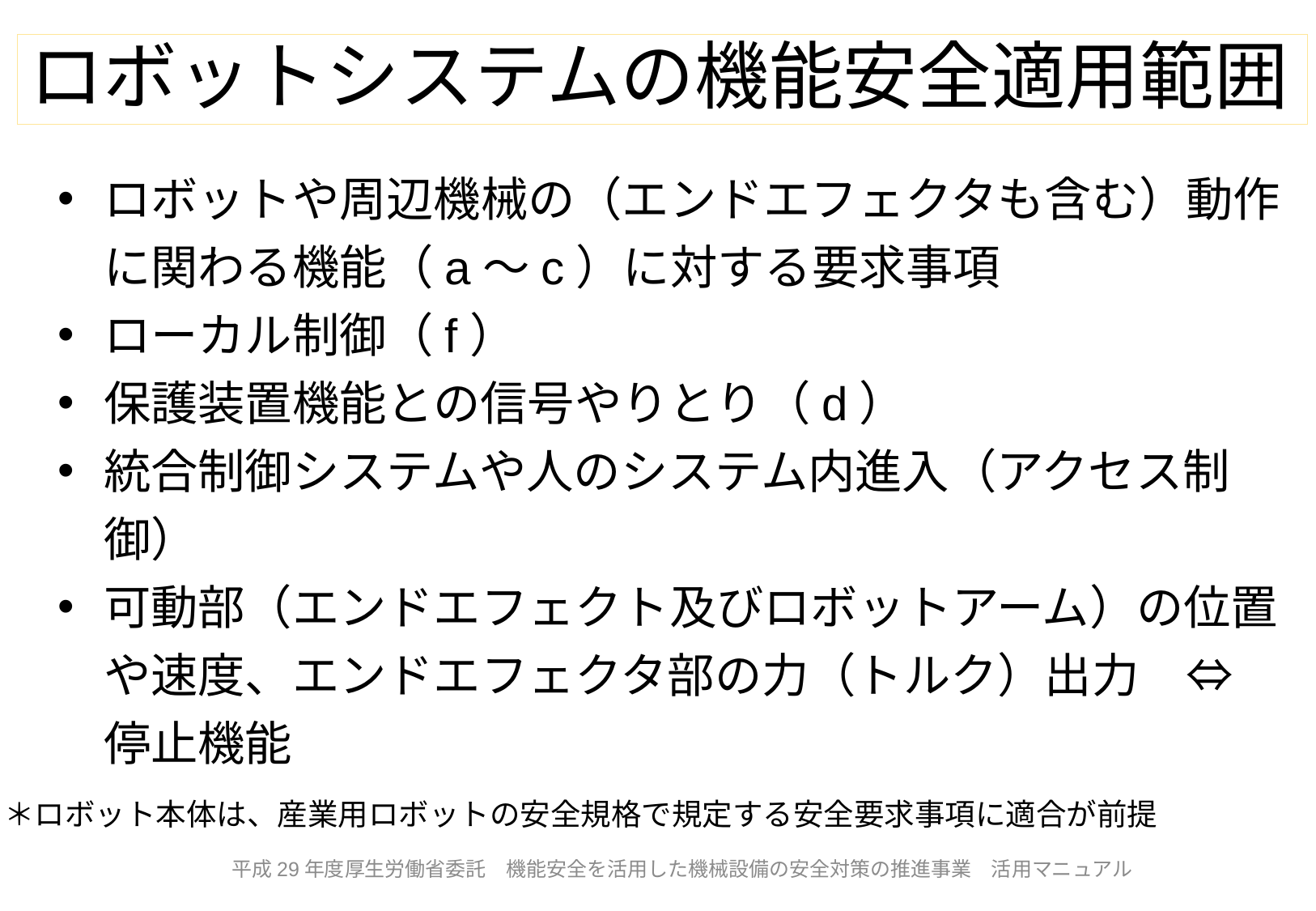

# ロボットシステムの機能安全適用範囲
ロボットや周辺機械の（エンドエフェクタも含む）動作に関わる機能（a〜c）に対する要求事項
ローカル制御（f）
保護装置機能との信号やりとり（d）
統合制御システムや人のシステム内進入（アクセス制御）
可動部（エンドエフェクト及びロボットアーム）の位置や速度、エンドエフェクタ部の力（トルク）出力　⇔　停止機能
＊ロボット本体は、産業用ロボットの安全規格で規定する安全要求事項に適合が前提
平成29年度厚生労働省委託　機能安全を活用した機械設備の安全対策の推進事業　活用マニュアル